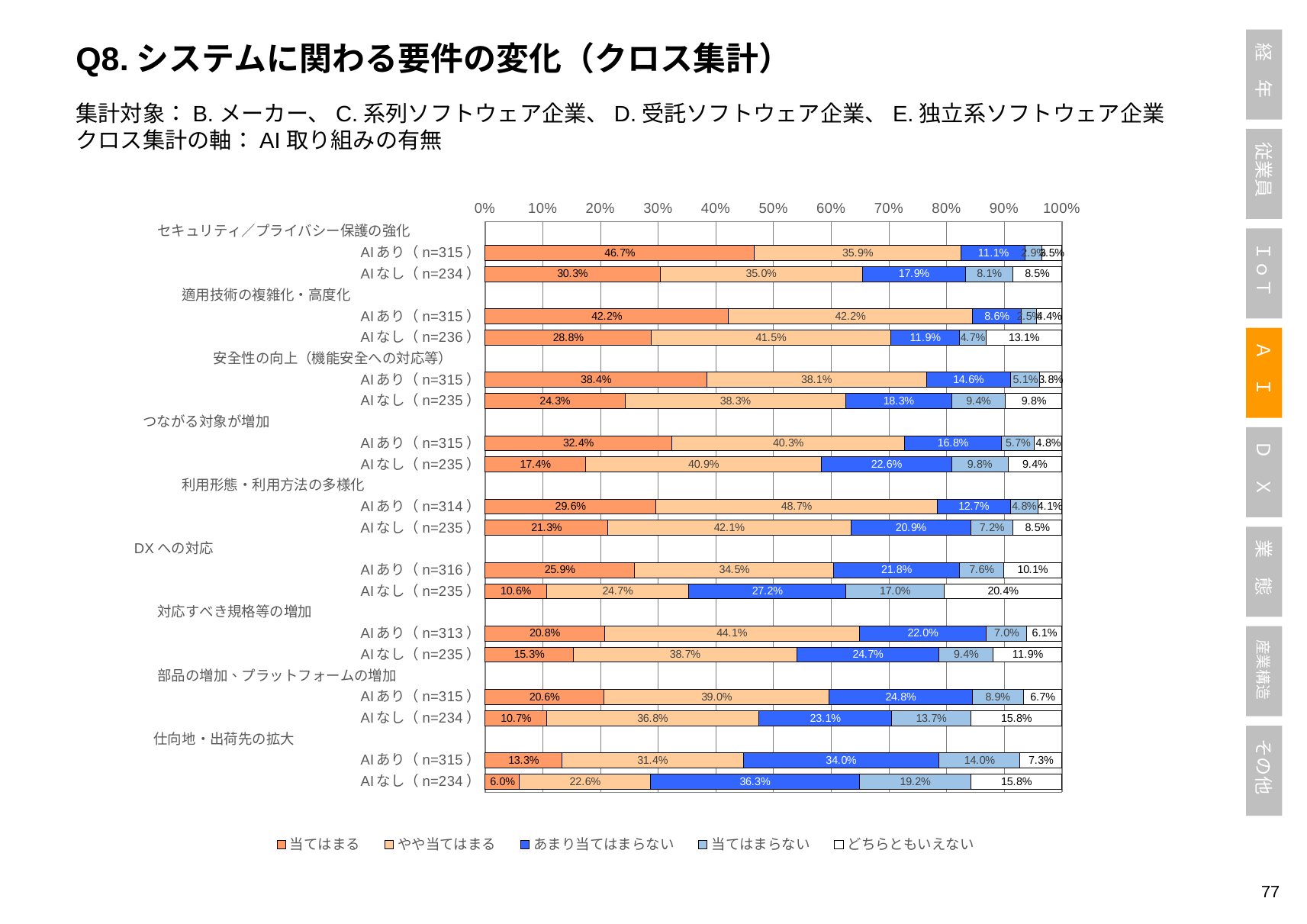

Q8.システムに関わる要件の変化（クロス集計）
集計対象：B.メーカー、C.系列ソフトウェア企業、D.受託ソフトウェア企業、E.独立系ソフトウェア企業
クロス集計の軸：AI取り組みの有無

### Chart

| Category | 当てはまる | やや当てはまる | あまり当てはまらない | 当てはまらない | どちらともいえない |
|---|---|---|---|---|---|
| セキュリティ／プライバシー保護の強化　　　　　 | None | None | None | None | None |
| AIあり（n=315） | 0.4666666666666667 | 0.35873015873015873 | 0.1111111111111111 | 0.02857142857142857 | 0.03492063492063492 |
| AIなし（n=234） | 0.3034188034188034 | 0.3504273504273504 | 0.1794871794871795 | 0.0811965811965812 | 0.08547008547008547 |
| 適用技術の複雑化・高度化 　　　　　　　　　 | None | None | None | None | None |
| AIあり（n=315） | 0.4222222222222222 | 0.4222222222222222 | 0.08571428571428572 | 0.025396825396825397 | 0.044444444444444446 |
| AIなし（n=236） | 0.288135593220339 | 0.4152542372881356 | 0.11864406779661017 | 0.046610169491525424 | 0.13135593220338984 |
| 安全性の向上（機能安全への対応等）　　 | None | None | None | None | None |
| AIあり（n=315） | 0.38412698412698415 | 0.38095238095238093 | 0.14603174603174604 | 0.050793650793650794 | 0.0380952380952381 |
| AIなし（n=235） | 0.2425531914893617 | 0.3829787234042553 | 0.1829787234042553 | 0.09361702127659574 | 0.09787234042553192 |
| つながる対象が増加　　　　　　　　　　　　　　　 | None | None | None | None | None |
| AIあり（n=315） | 0.3238095238095238 | 0.4031746031746032 | 0.16825396825396827 | 0.05714285714285714 | 0.047619047619047616 |
| AIなし（n=235） | 0.17446808510638298 | 0.4085106382978723 | 0.225531914893617 | 0.09787234042553192 | 0.09361702127659574 |
| 利用形態・利用方法の多様化 　　　　　　　　 | None | None | None | None | None |
| AIあり（n=314） | 0.2961783439490446 | 0.4872611464968153 | 0.12738853503184713 | 0.04777070063694268 | 0.041401273885350316 |
| AIなし（n=235） | 0.2127659574468085 | 0.42127659574468085 | 0.20851063829787234 | 0.07234042553191489 | 0.0851063829787234 |
|  DXへの対応　　　　　　　　　　　　　　　　　　　 | None | None | None | None | None |
| AIあり（n=316） | 0.25949367088607594 | 0.3449367088607595 | 0.21835443037974683 | 0.0759493670886076 | 0.10126582278481013 |
| AIなし（n=235） | 0.10638297872340426 | 0.24680851063829787 | 0.2723404255319149 | 0.1702127659574468 | 0.20425531914893616 |
| 対応すべき規格等の増加　　　　　　　　　　　　 | None | None | None | None | None |
| AIあり（n=313） | 0.20766773162939298 | 0.44089456869009586 | 0.22044728434504793 | 0.07028753993610223 | 0.06070287539936102 |
| AIなし（n=235） | 0.15319148936170213 | 0.3872340425531915 | 0.24680851063829787 | 0.09361702127659574 | 0.11914893617021277 |
| 部品の増加、プラットフォームの増加　　　　　　 | None | None | None | None | None |
| AIあり（n=315） | 0.20634920634920634 | 0.3904761904761905 | 0.24761904761904763 | 0.08888888888888889 | 0.06666666666666667 |
| AIなし（n=234） | 0.10683760683760683 | 0.36752136752136755 | 0.23076923076923078 | 0.13675213675213677 | 0.1581196581196581 |
| 仕向地・出荷先の拡大 　　　　　　　　　　　　　 | None | None | None | None | None |
| AIあり（n=315） | 0.13333333333333333 | 0.3142857142857143 | 0.3396825396825397 | 0.13968253968253969 | 0.07301587301587302 |
| AIなし（n=234） | 0.05982905982905983 | 0.2264957264957265 | 0.36324786324786323 | 0.19230769230769232 | 0.1581196581196581 |
77